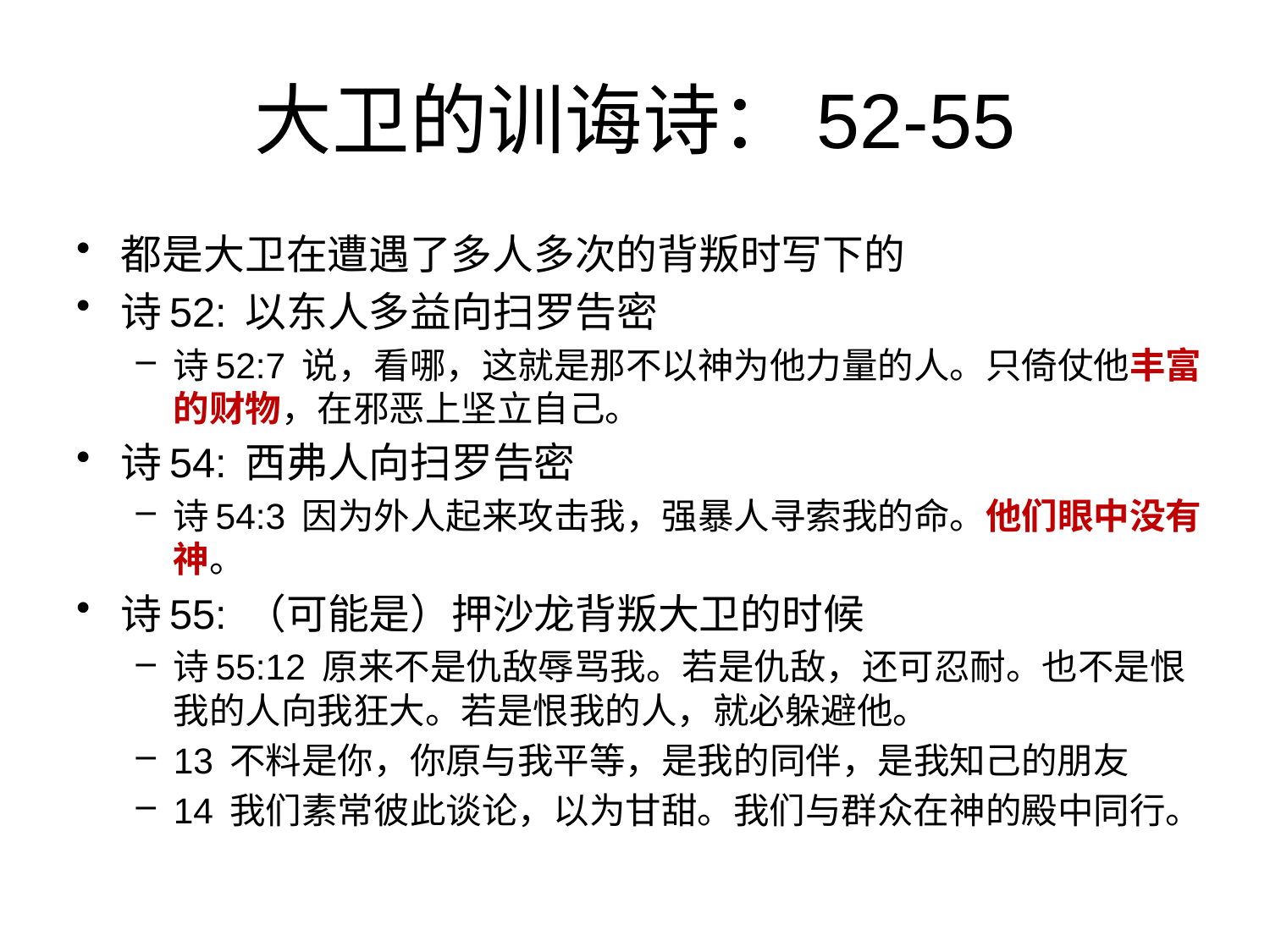

# 大卫的训诲诗：52-55
都是大卫在遭遇了多人多次的背叛时写下的
诗52: 以东人多益向扫罗告密
诗52:7 说，看哪，这就是那不以神为他力量的人。只倚仗他丰富的财物，在邪恶上坚立自己。
诗54: 西弗人向扫罗告密
诗54:3 因为外人起来攻击我，强暴人寻索我的命。他们眼中没有神。
诗55: （可能是）押沙龙背叛大卫的时候
诗55:12 原来不是仇敌辱骂我。若是仇敌，还可忍耐。也不是恨我的人向我狂大。若是恨我的人，就必躲避他。
13 不料是你，你原与我平等，是我的同伴，是我知己的朋友
14 我们素常彼此谈论，以为甘甜。我们与群众在神的殿中同行。